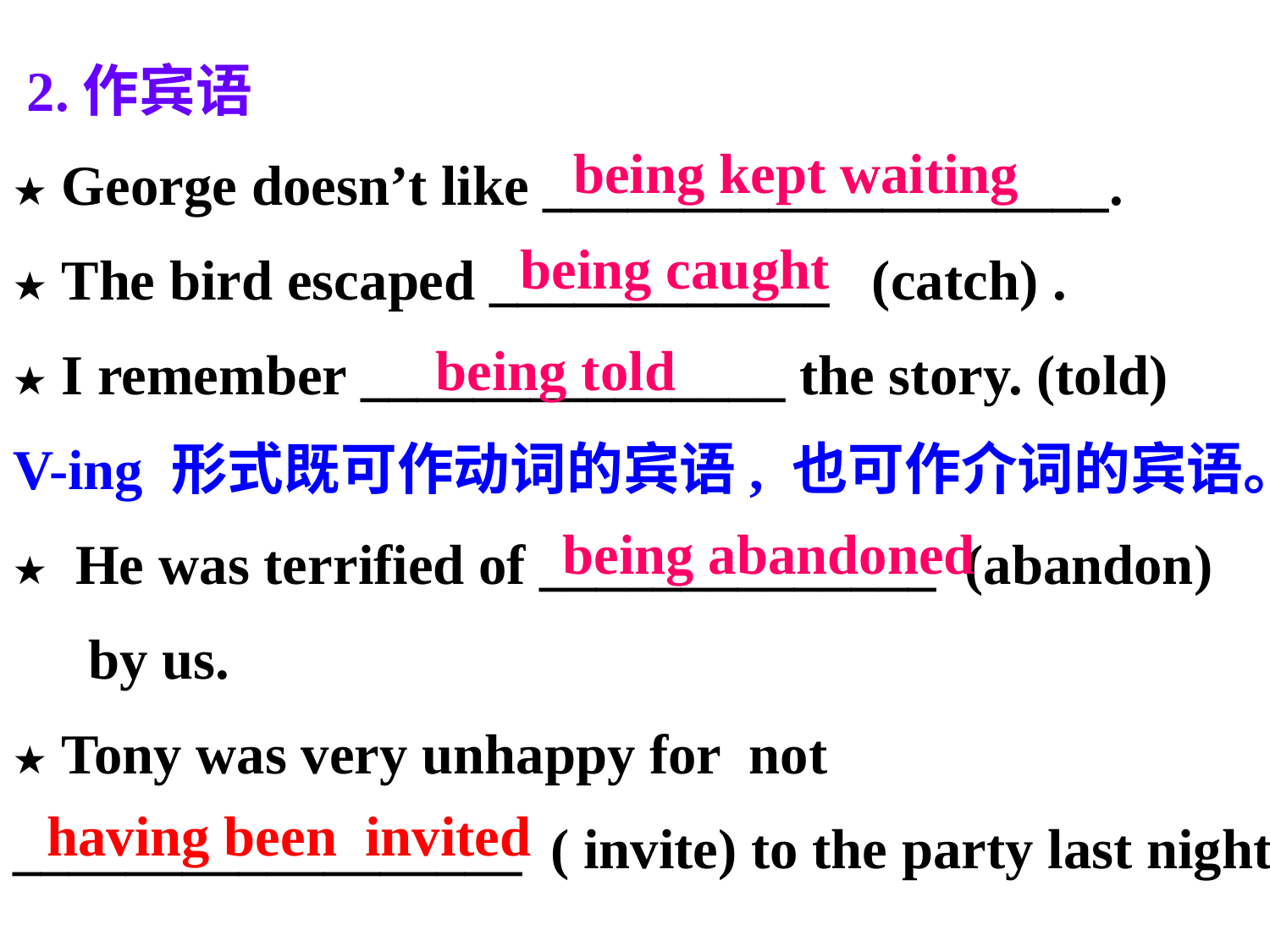

2.作宾语
★ George doesn’t like ____________________.
★ The bird escaped ____________   (catch) .
★ I remember _______________ the story. (told)
V-ing 形式既可作动词的宾语, 也可作介词的宾语。
★  He was terrified of ______________  (abandon)                by us.
★ Tony was very unhappy for  not
__________________  ( invite) to the party last night.

being kept waiting
being caught
being told
being abandoned
having been  invited